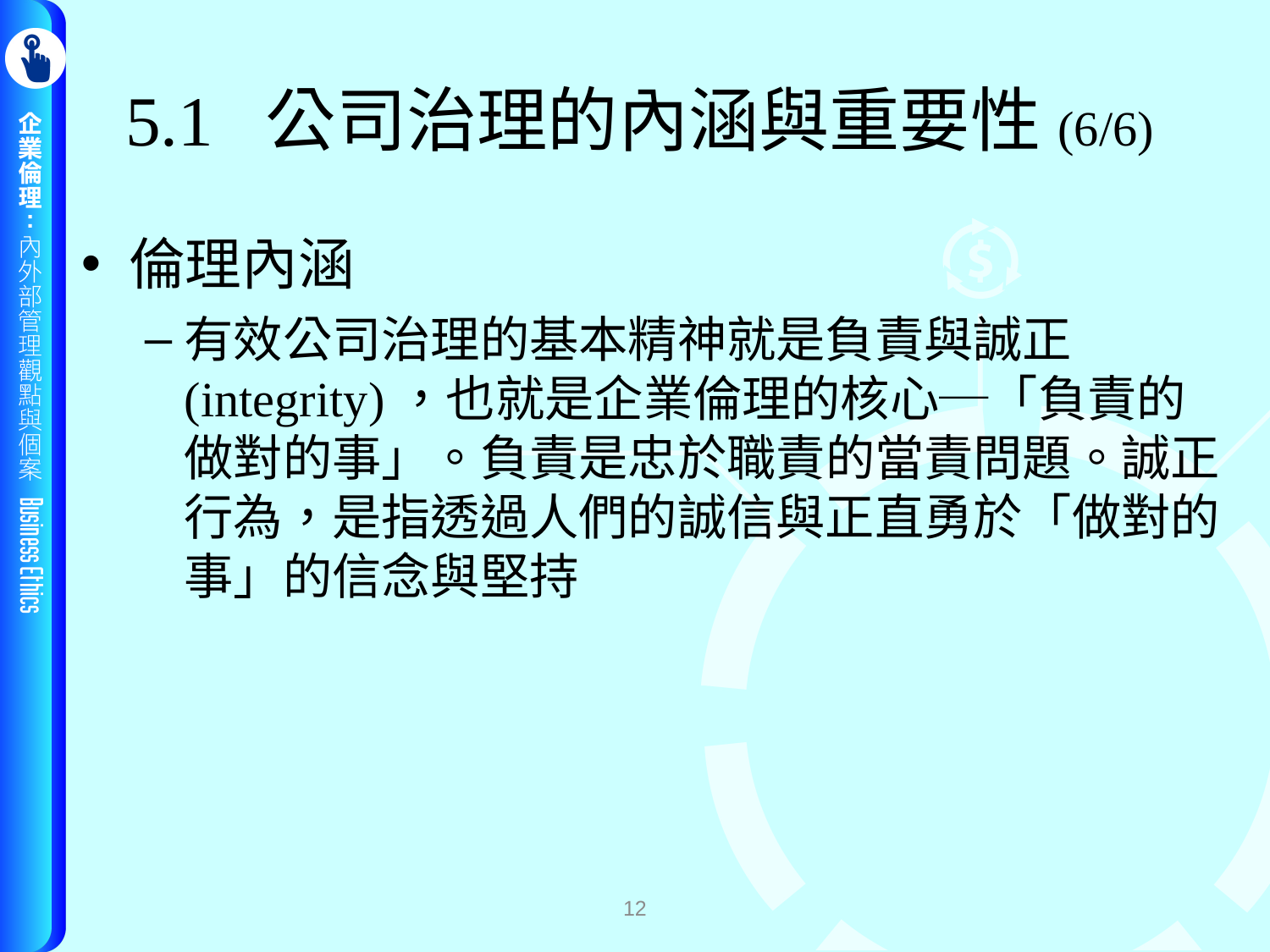

# 5.1  公司治理的內涵與重要性(6/6)
倫理內涵
有效公司治理的基本精神就是負責與誠正(integrity)，也就是企業倫理的核心─「負責的做對的事」。負責是忠於職責的當責問題。誠正行為，是指透過人們的誠信與正直勇於「做對的事」的信念與堅持
12